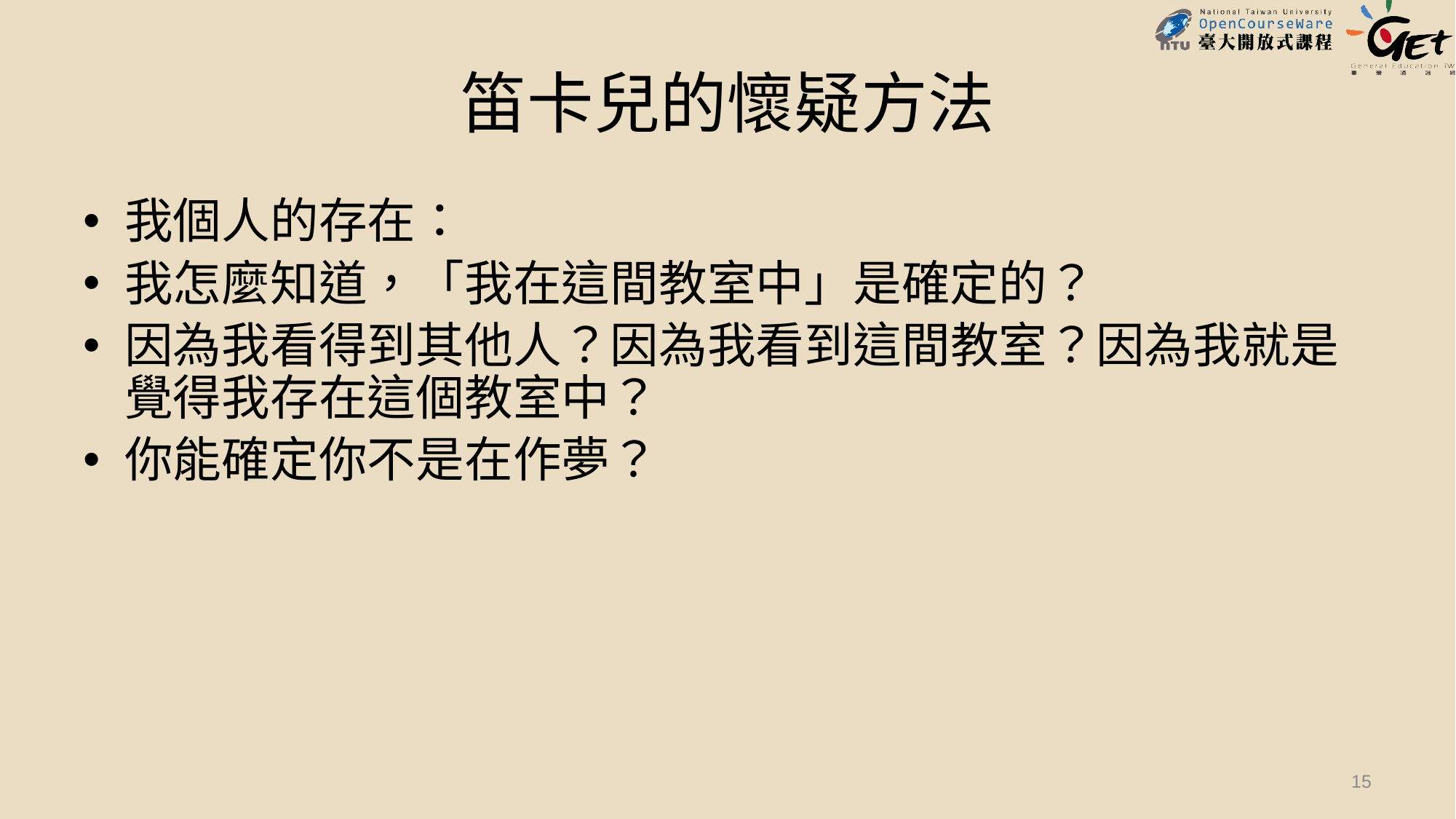

# 笛卡兒的懷疑方法
我個人的存在：
我怎麼知道，「我在這間教室中」是確定的？
因為我看得到其他人？因為我看到這間教室？因為我就是覺得我存在這個教室中？
你能確定你不是在作夢？
15